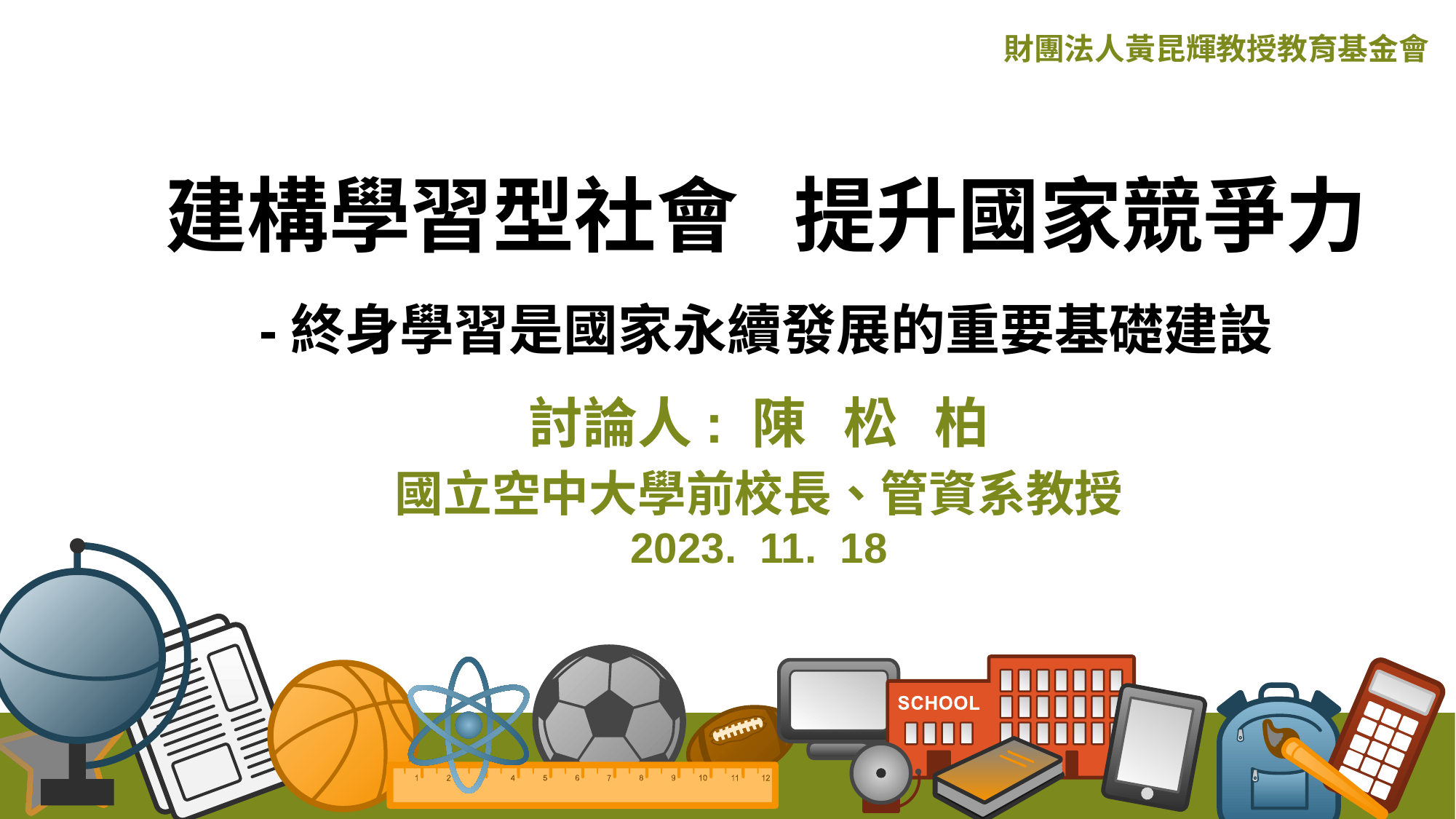

財團法人黃昆輝教授教育基金會
建構學習型社會   提升國家競爭力
-終身學習是國家永續發展的重要基礎建設
討論人: 陳   松   柏
國立空中大學前校長、管資系教授
2023.  11.  18